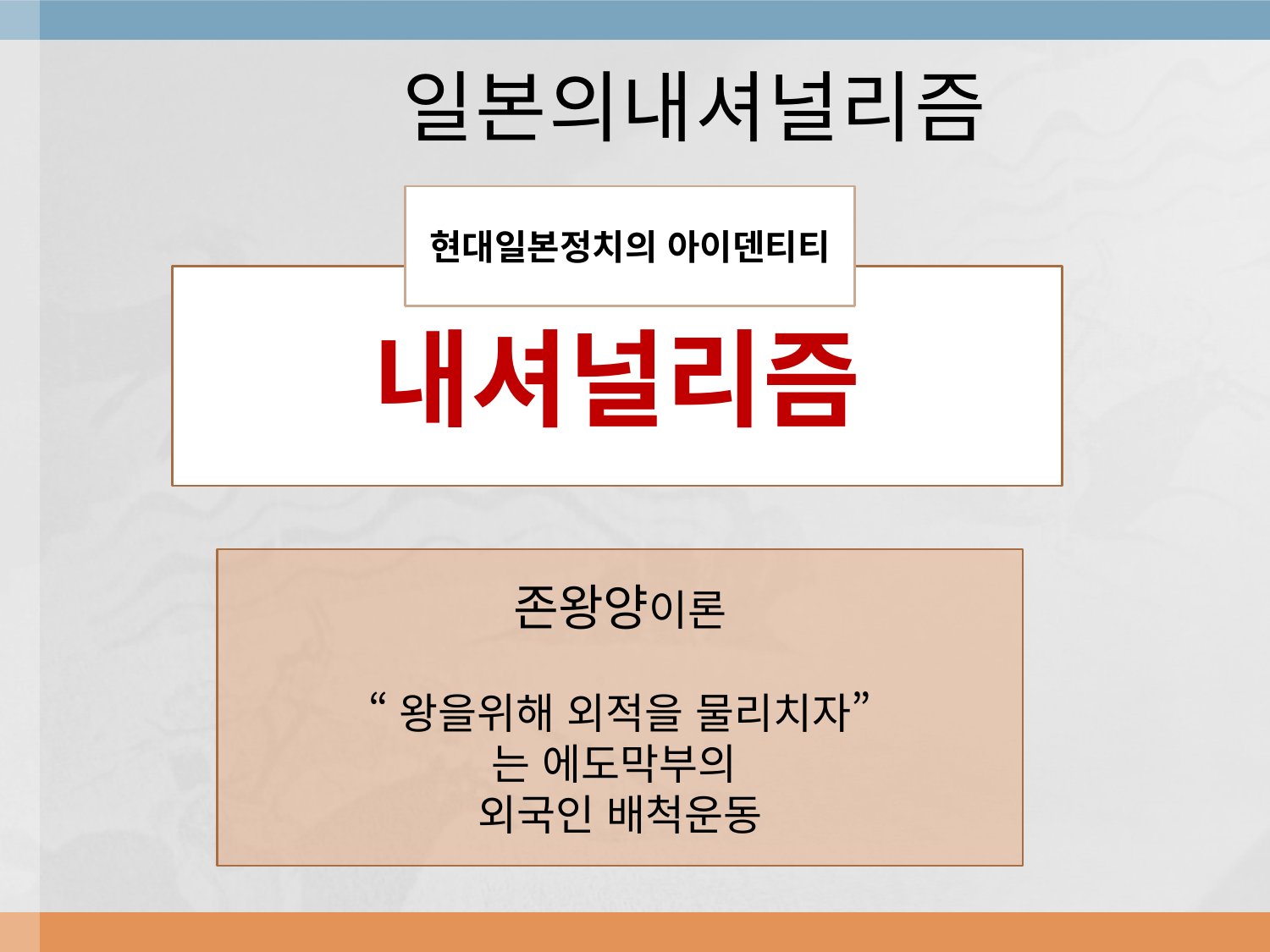

# 일본의내셔널리즘
현대일본정치의 아이덴티티
내셔널리즘
존왕양이론

“왕을위해 외적을 물리치자”
는 에도막부의
외국인 배척운동